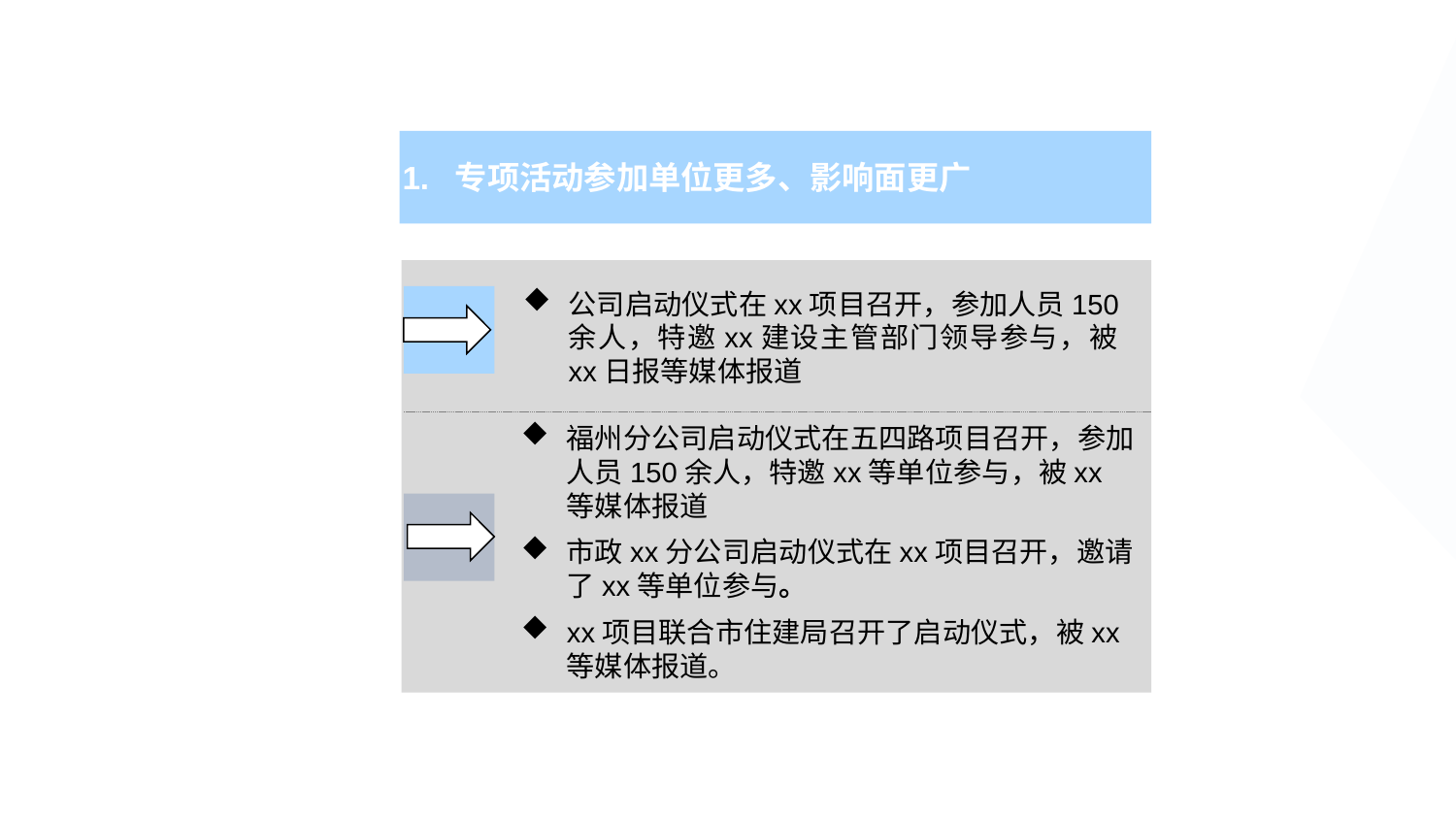

1.  专项活动参加单位更多、影响面更广

公司启动仪式在xx项目召开，参加人员150余人，特邀xx建设主管部门领导参与，被xx日报等媒体报道

福州分公司启动仪式在五四路项目召开，参加人员150余人，特邀xx等单位参与，被xx等媒体报道
市政xx分公司启动仪式在xx项目召开，邀请了xx等单位参与。
xx项目联合市住建局召开了启动仪式，被xx等媒体报道。